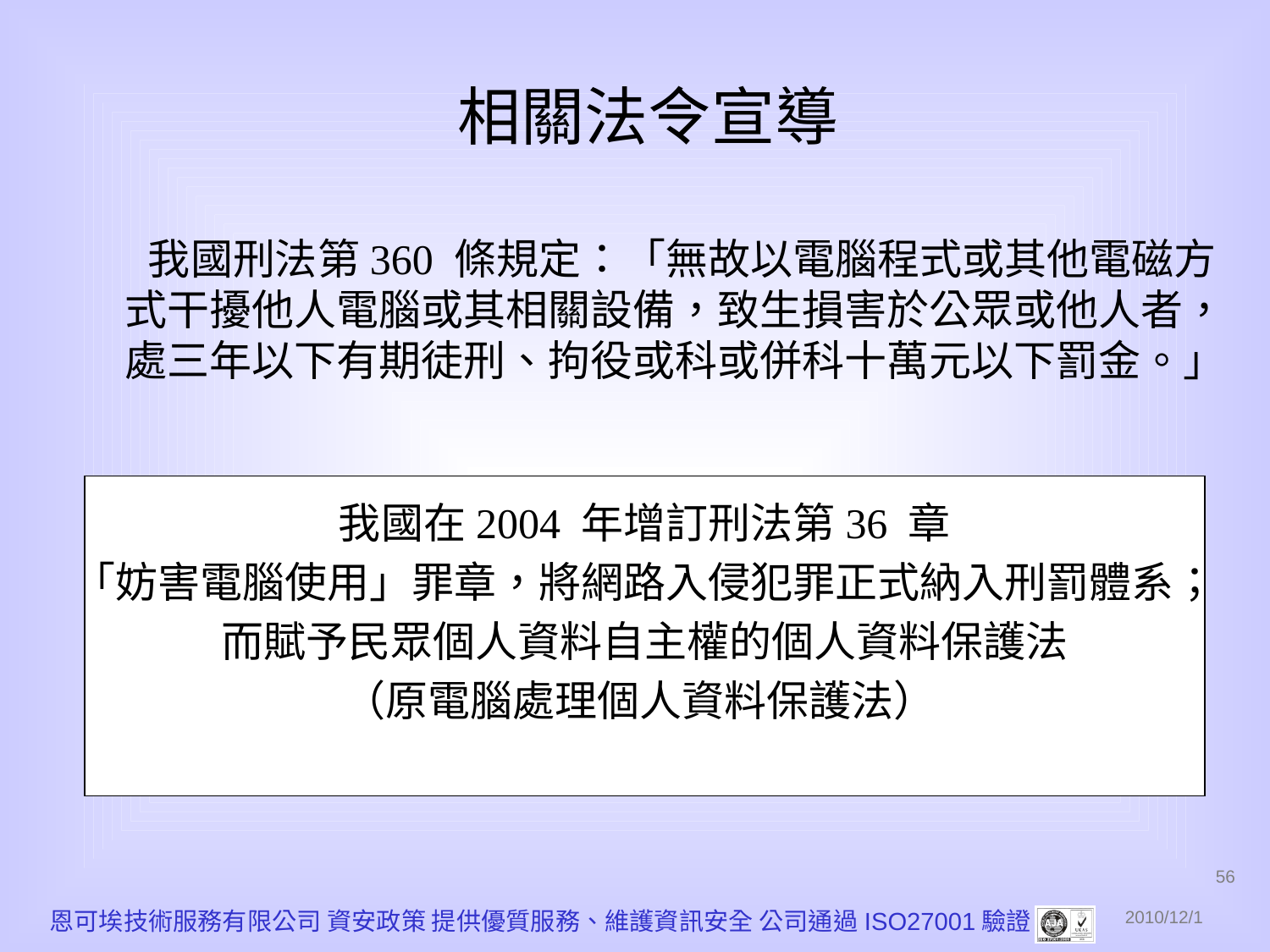

# 相關法令宣導
　　我國刑法第360 條規定：「無故以電腦程式或其他電磁方式干擾他人電腦或其相關設備，致生損害於公眾或他人者，處三年以下有期徒刑、拘役或科或併科十萬元以下罰金。」
我國在2004 年增訂刑法第36 章
「妨害電腦使用」罪章，將網路入侵犯罪正式納入刑罰體系；
而賦予民眾個人資料自主權的個人資料保護法
（原電腦處理個人資料保護法）

56
恩可埃技術服務有限公司 資安政策 提供優質服務、維護資訊安全 公司通過ISO27001驗證
2010/12/1